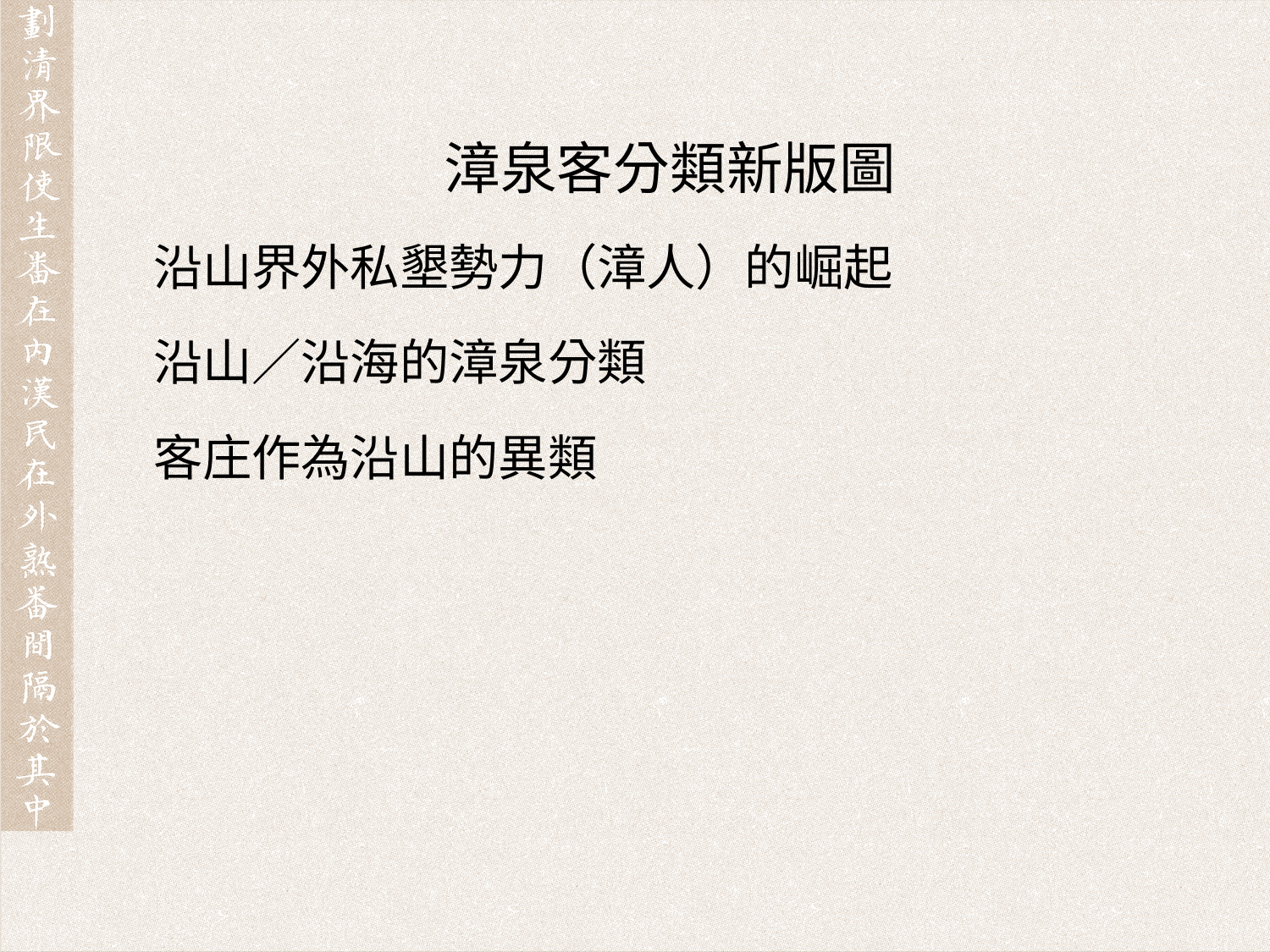

漳泉客分類新版圖
沿山界外私墾勢力（漳人）的崛起
沿山／沿海的漳泉分類
客庄作為沿山的異類